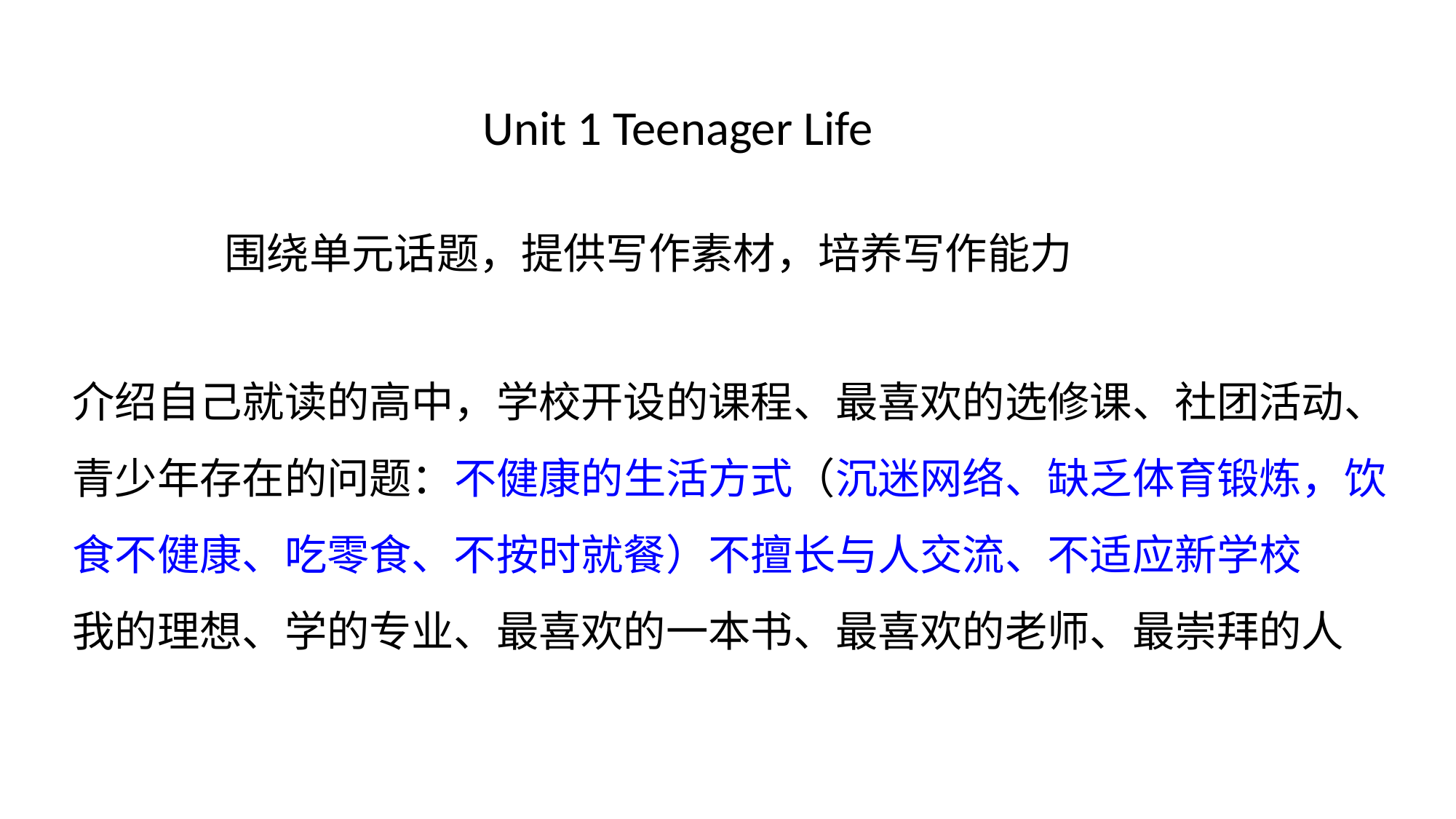

Unit 1 Teenager Life
围绕单元话题，提供写作素材，培养写作能力
介绍自己就读的高中，学校开设的课程、最喜欢的选修课、社团活动、
青少年存在的问题：不健康的生活方式（沉迷网络、缺乏体育锻炼，饮食不健康、吃零食、不按时就餐）不擅长与人交流、不适应新学校
我的理想、学的专业、最喜欢的一本书、最喜欢的老师、最崇拜的人